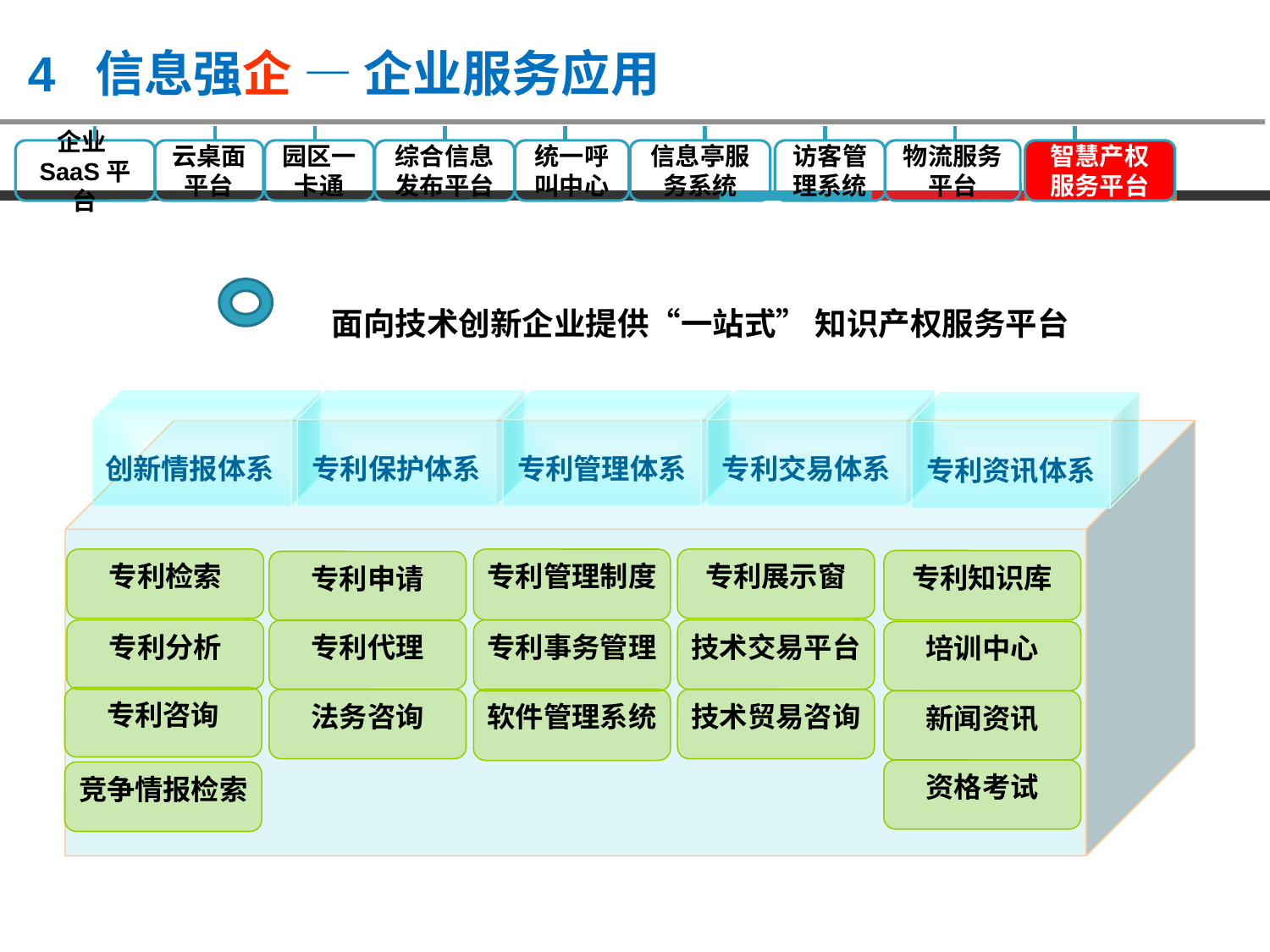

4  信息强企 — 企业服务应用
企业SaaS平台
云桌面
平台
园区一卡通
综合信息发布平台
统一呼叫中心
信息亭服务系统
访客管理系统
物流服务平台
智慧产权服务平台
面向技术创新企业提供“一站式” 知识产权服务平台

创新情报体系
专利保护体系
专利管理体系
专利交易体系
专利资讯体系

专利检索
专利管理制度
专利展示窗
专利知识库
专利申请
专利分析
专利代理
专利事务管理
技术交易平台
培训中心
专利咨询
法务咨询
软件管理系统
技术贸易咨询
新闻资讯
资格考试
竞争情报检索